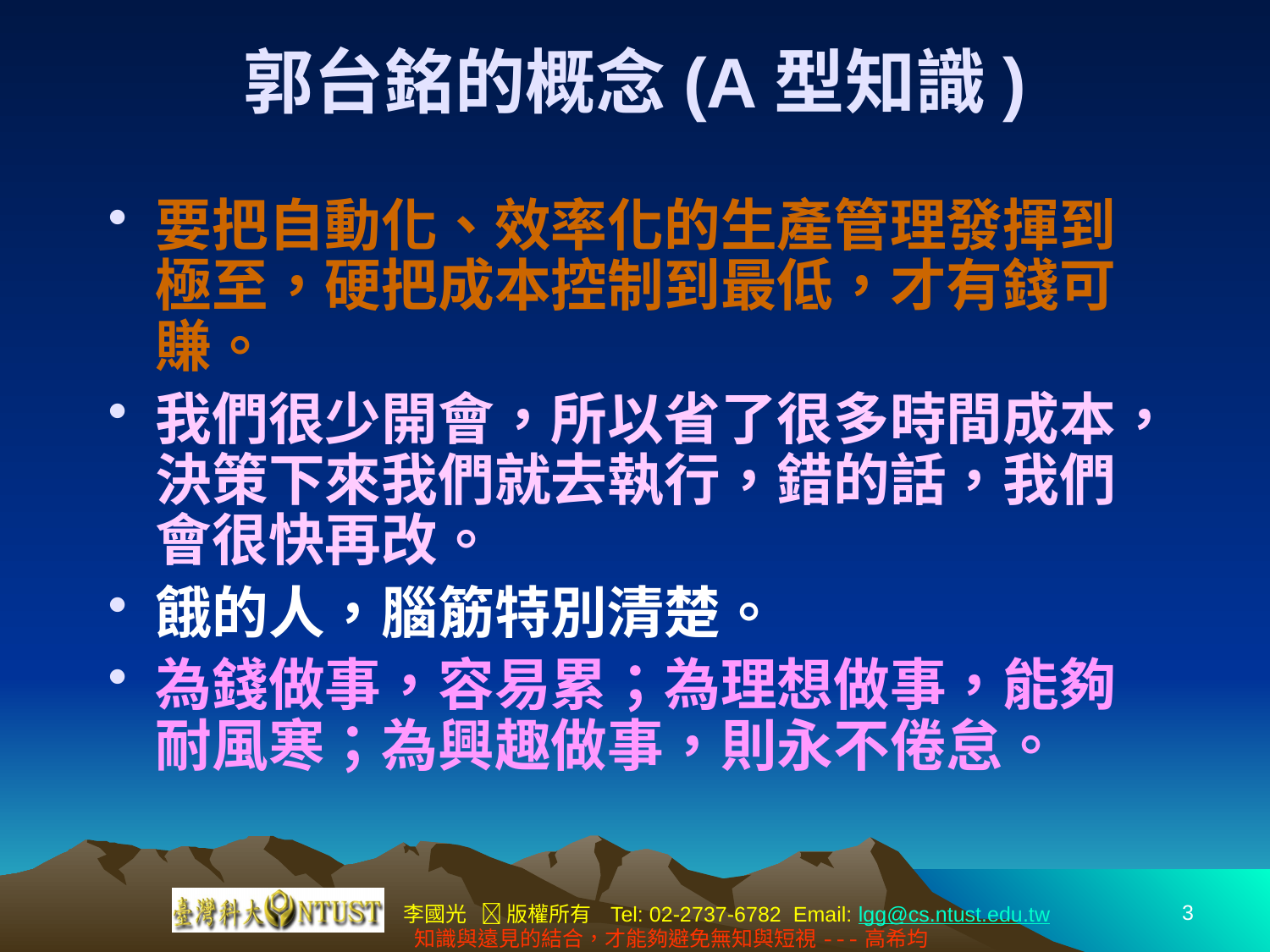

# 郭台銘的概念(A型知識)
要把自動化、效率化的生產管理發揮到極至，硬把成本控制到最低，才有錢可賺。
我們很少開會，所以省了很多時間成本，決策下來我們就去執行，錯的話，我們會很快再改。
餓的人，腦筋特別清楚。
為錢做事，容易累；為理想做事，能夠耐風寒；為興趣做事，則永不倦怠。
3